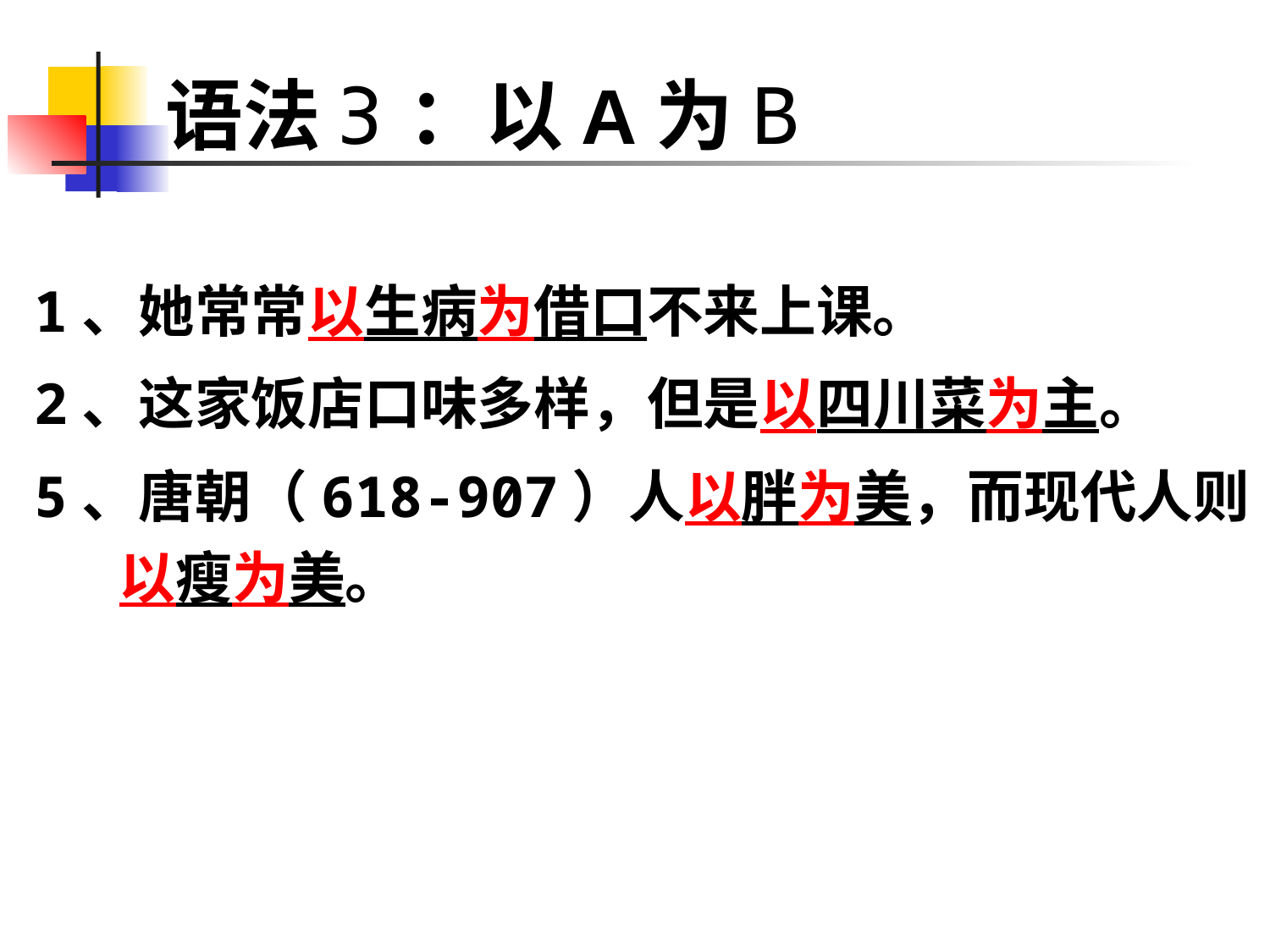

# 语法3：以A为B
1、她常常以生病为借口不来上课。
2、这家饭店口味多样，但是以四川菜为主。
5、唐朝（618-907）人以胖为美，而现代人则以瘦为美。